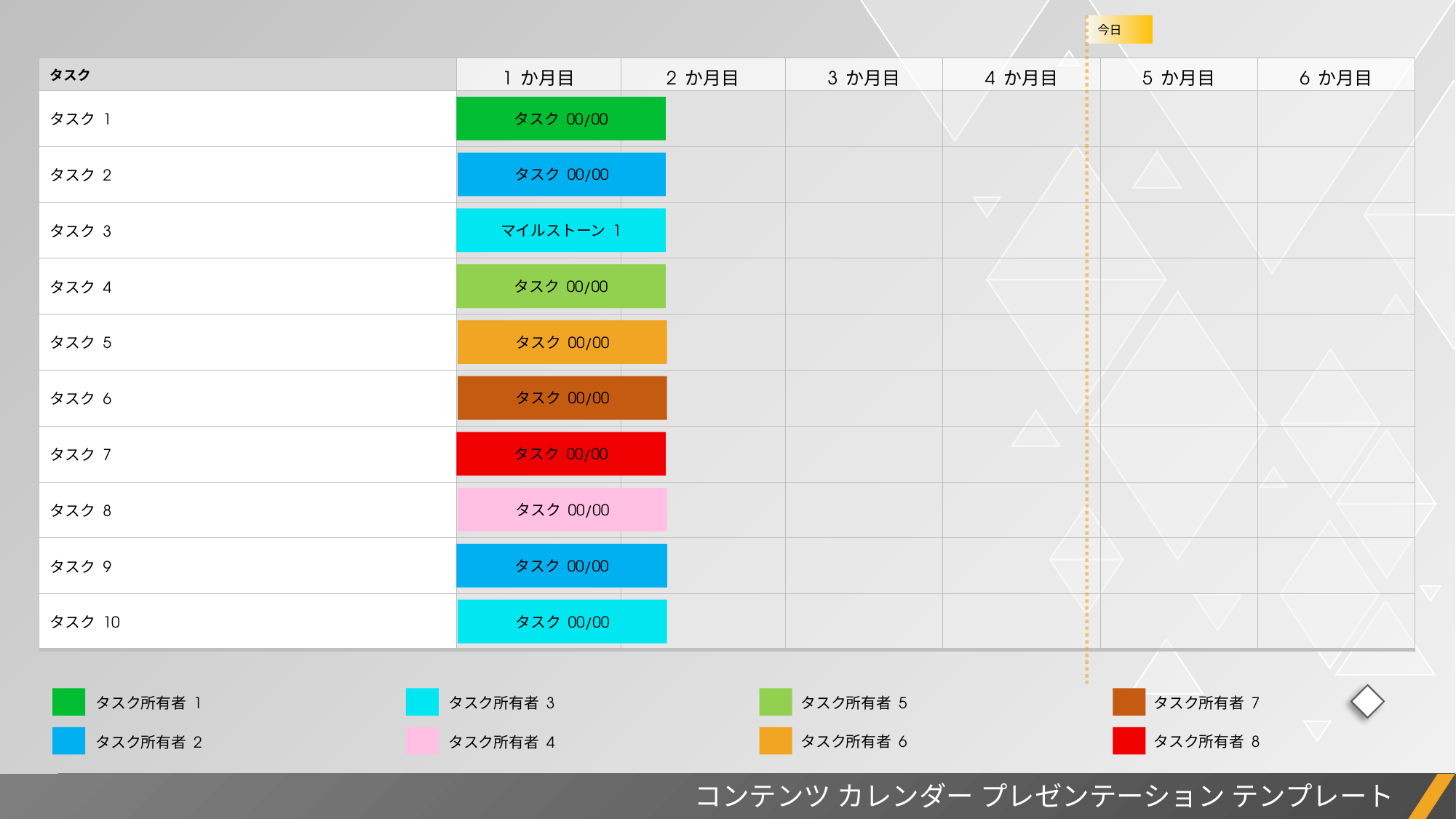

今日
| タスク | 1 か月目 | 2 か月目 | 3 か月目 | 4 か月目 | 5 か月目 | 6 か月目 |
| --- | --- | --- | --- | --- | --- | --- |
| タスク 1 |  |  |  |  |  |  |
| タスク 2 |  |  |  |  |  |  |
| タスク 3 |  |  |  |  |  |  |
| タスク 4 |  |  |  |  |  |  |
| タスク 5 |  |  |  |  |  |  |
| タスク 6 |  |  |  |  |  |  |
| タスク 7 |  |  |  |  |  |  |
| タスク 8 |  |  |  |  |  |  |
| タスク 9 |  |  |  |  |  |  |
| タスク 10 |  |  |  |  |  |  |
タスク 00/00
タスク 00/00
マイルストーン 1
タスク 00/00
タスク 00/00
タスク 00/00
タスク 00/00
タスク 00/00
タスク 00/00
タスク 00/00

タスク所有者 7
タスク所有者 5
タスク所有者 3

タスク所有者 1

タスク所有者 8
タスク所有者 6
タスク所有者 4

タスク所有者 2

コンテンツ カレンダー プレゼンテーション テンプレート